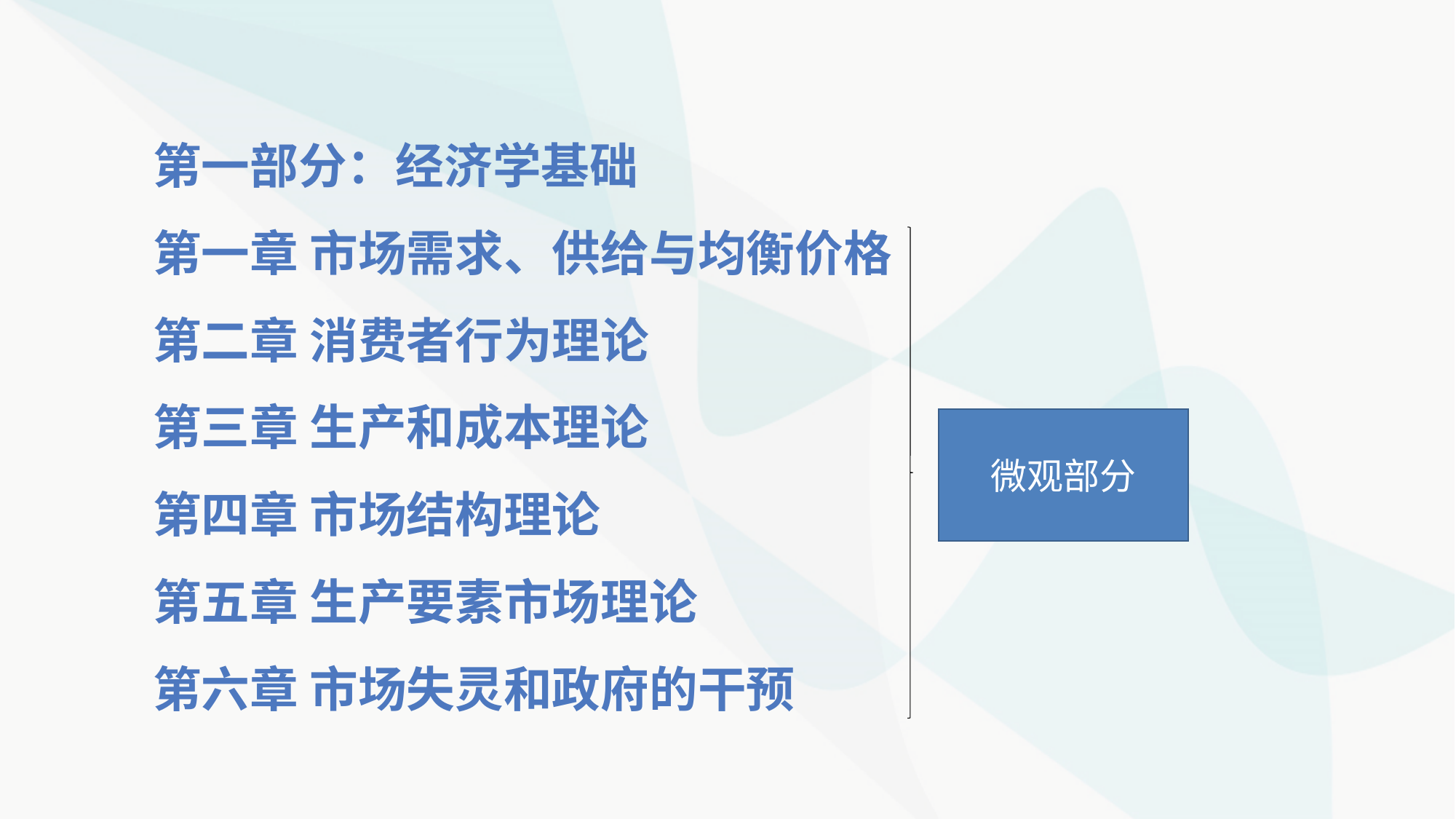

第一部分：经济学基础
第一章 市场需求、供给与均衡价格
第二章 消费者行为理论
第三章 生产和成本理论
第四章 市场结构理论
第五章 生产要素市场理论
第六章 市场失灵和政府的干预

微观部分